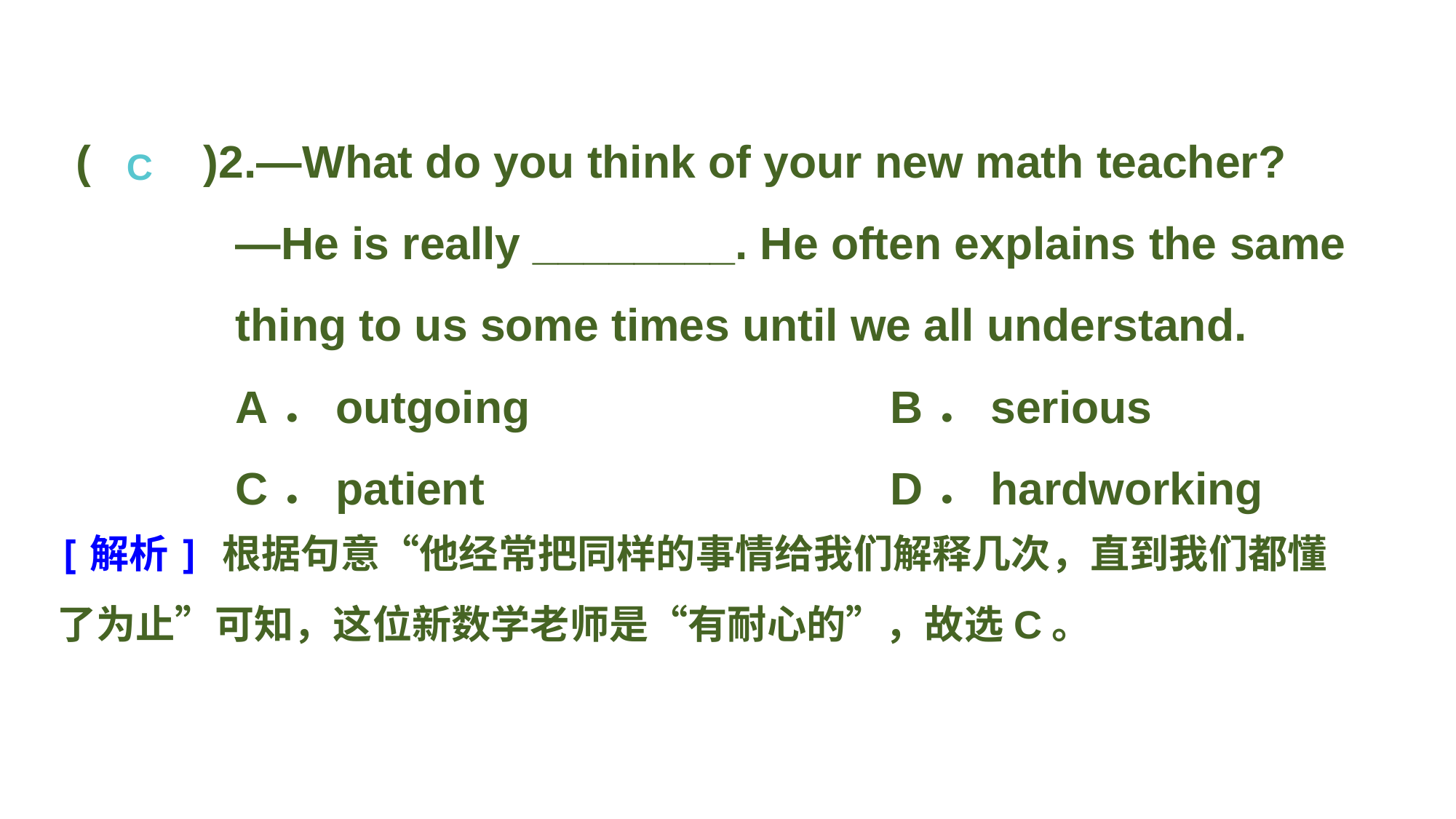

(　　)2.—What do you think of your new math teacher?
—He is really ________. He often explains the same thing to us some times until we all understand.
A．outgoing  				B．serious
C．patient  				D．hard­working
C
[解析] 根据句意“他经常把同样的事情给我们解释几次，直到我们都懂了为止”可知，这位新数学老师是“有耐心的”，故选C。